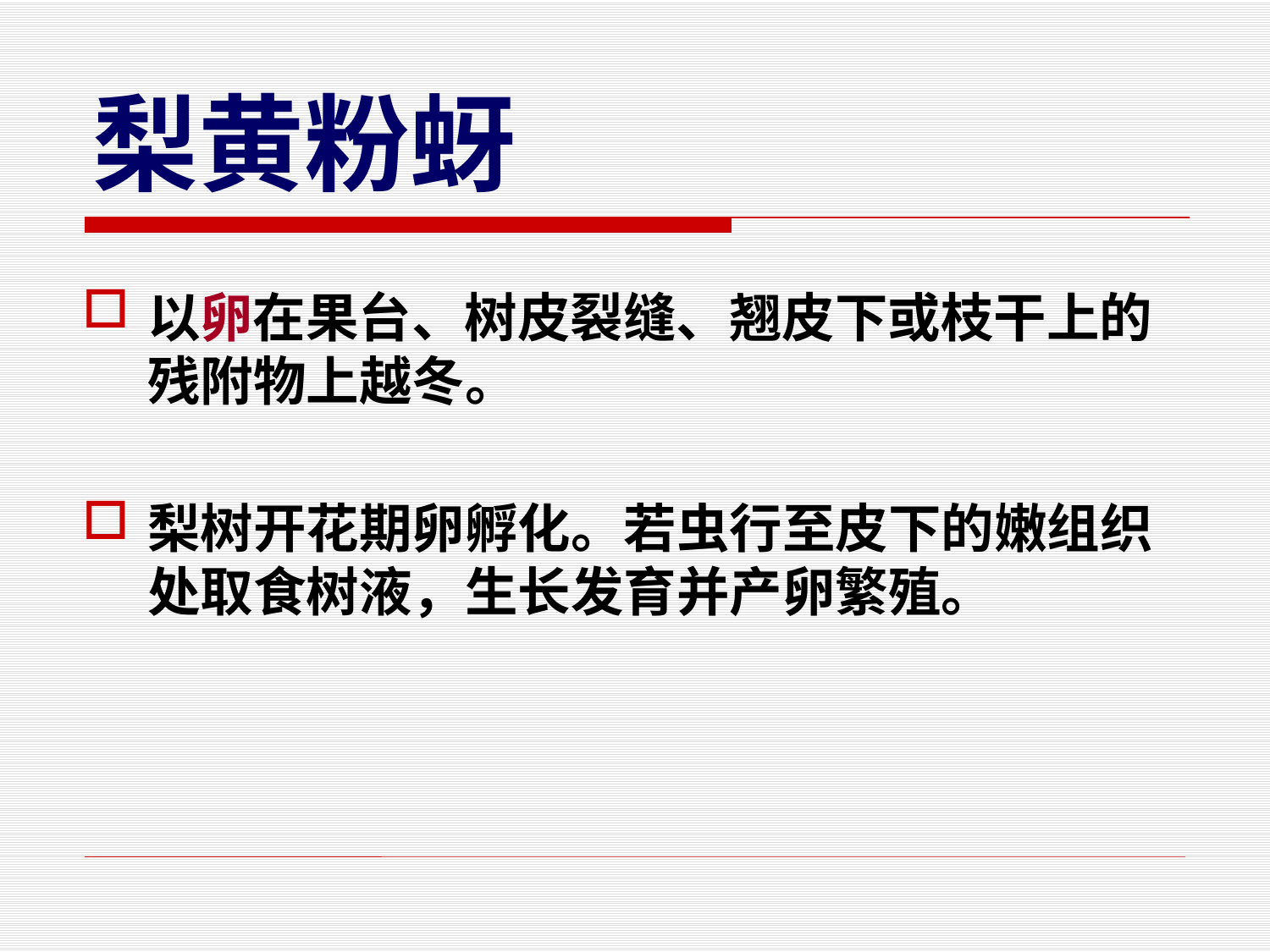

# 梨黄粉蚜
以卵在果台、树皮裂缝、翘皮下或枝干上的残附物上越冬。

梨树开花期卵孵化。若虫行至皮下的嫩组织处取食树液，生长发育并产卵繁殖。